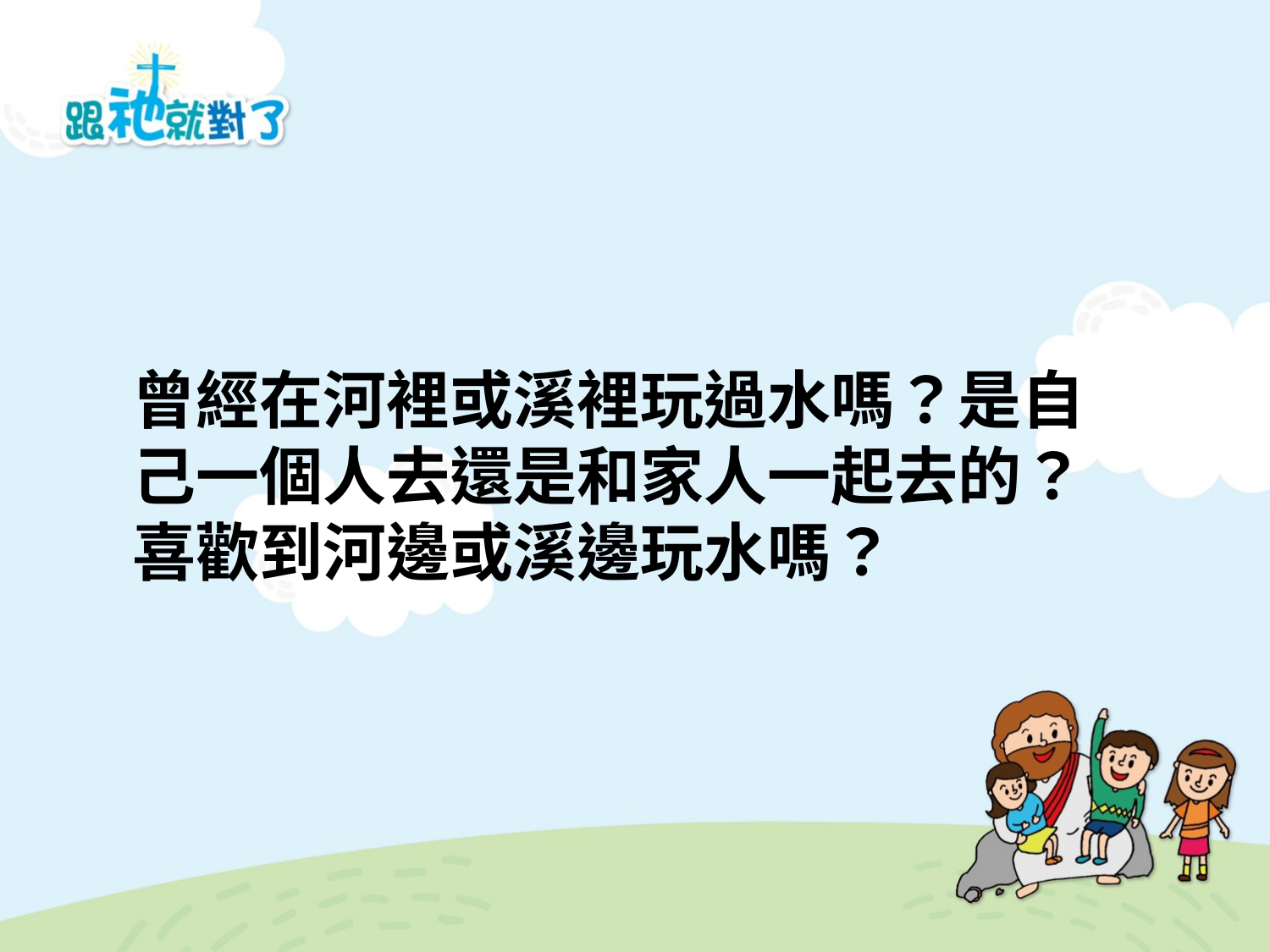

曾經在河裡或溪裡玩過水嗎？是自己一個人去還是和家人一起去的？喜歡到河邊或溪邊玩水嗎？